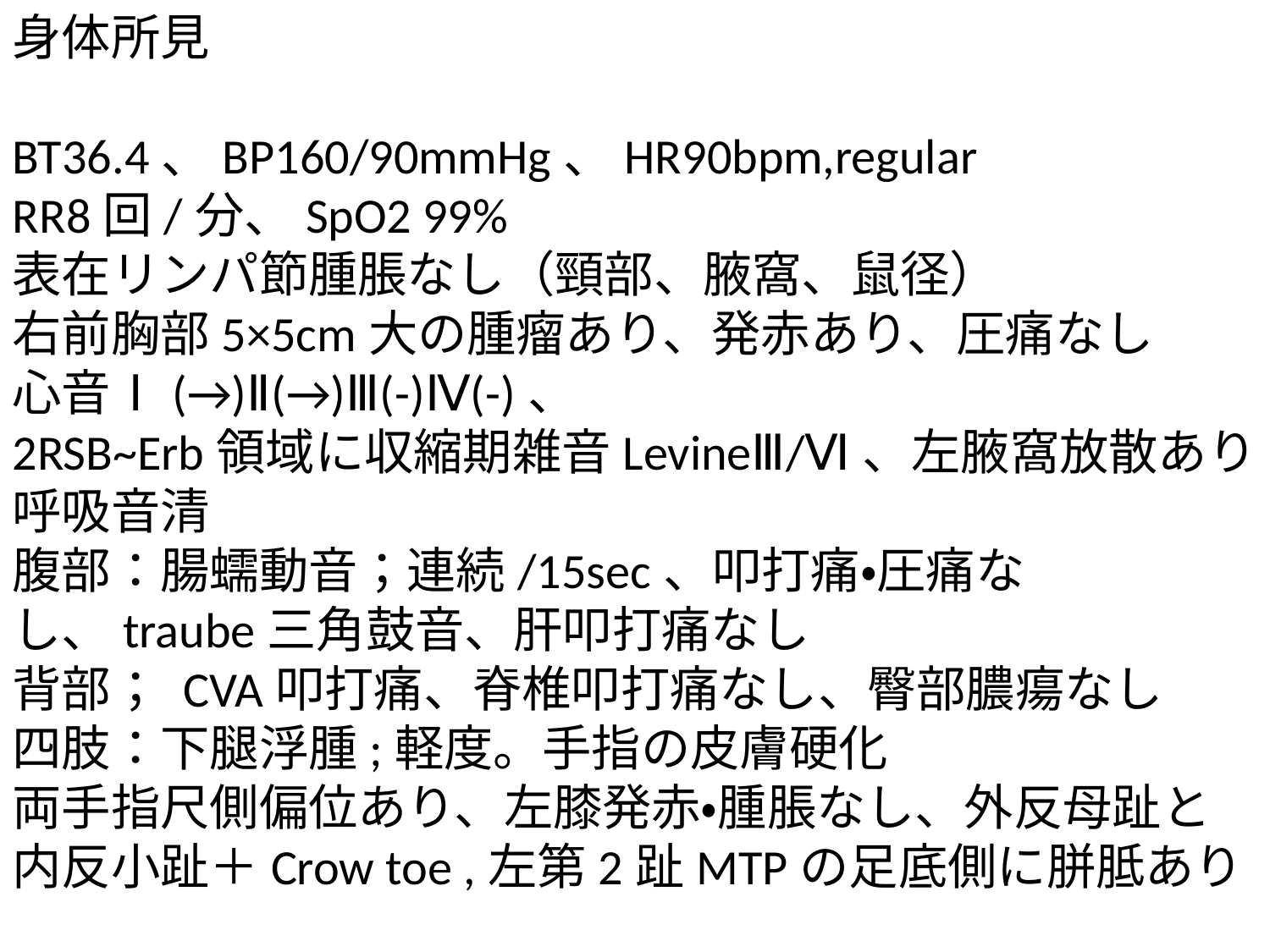

身体所見

BT36.4、BP160/90mmHg、HR90bpm,regular
RR8回/分、SpO2 99%
表在リンパ節腫脹なし（頸部、腋窩、鼠径）
右前胸部5×5cm大の腫瘤あり、発赤あり、圧痛なし
心音Ⅰ(→)Ⅱ(→)Ⅲ(-)Ⅳ(-)、
2RSB~Erb領域に収縮期雑音LevineⅢ/Ⅵ、左腋窩放散あり
呼吸音清
腹部：腸蠕動音；連続/15sec、叩打痛・圧痛なし、traube三角鼓音、肝叩打痛なし
背部； CVA叩打痛、脊椎叩打痛なし、臀部膿瘍なし
四肢：下腿浮腫;軽度。手指の皮膚硬化
両手指尺側偏位あり、左膝発赤・腫脹なし、外反母趾と内反小趾＋Crow toe ,左第2趾MTPの足底側に胼胝あり